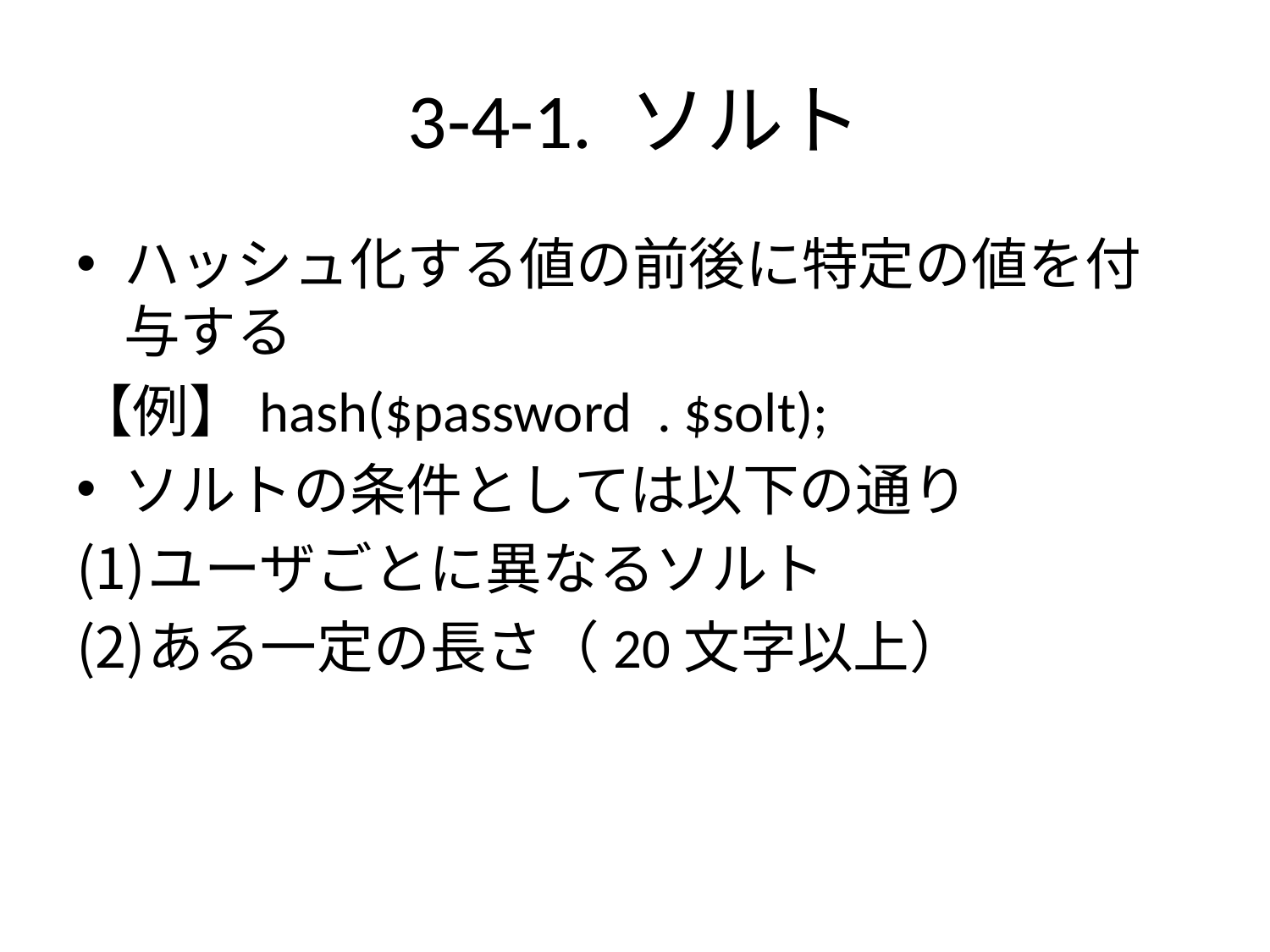

# 3-4-1. ソルト
ハッシュ化する値の前後に特定の値を付与する
【例】hash($password  . $solt);
ソルトの条件としては以下の通り
ユーザごとに異なるソルト
ある一定の長さ（20文字以上）